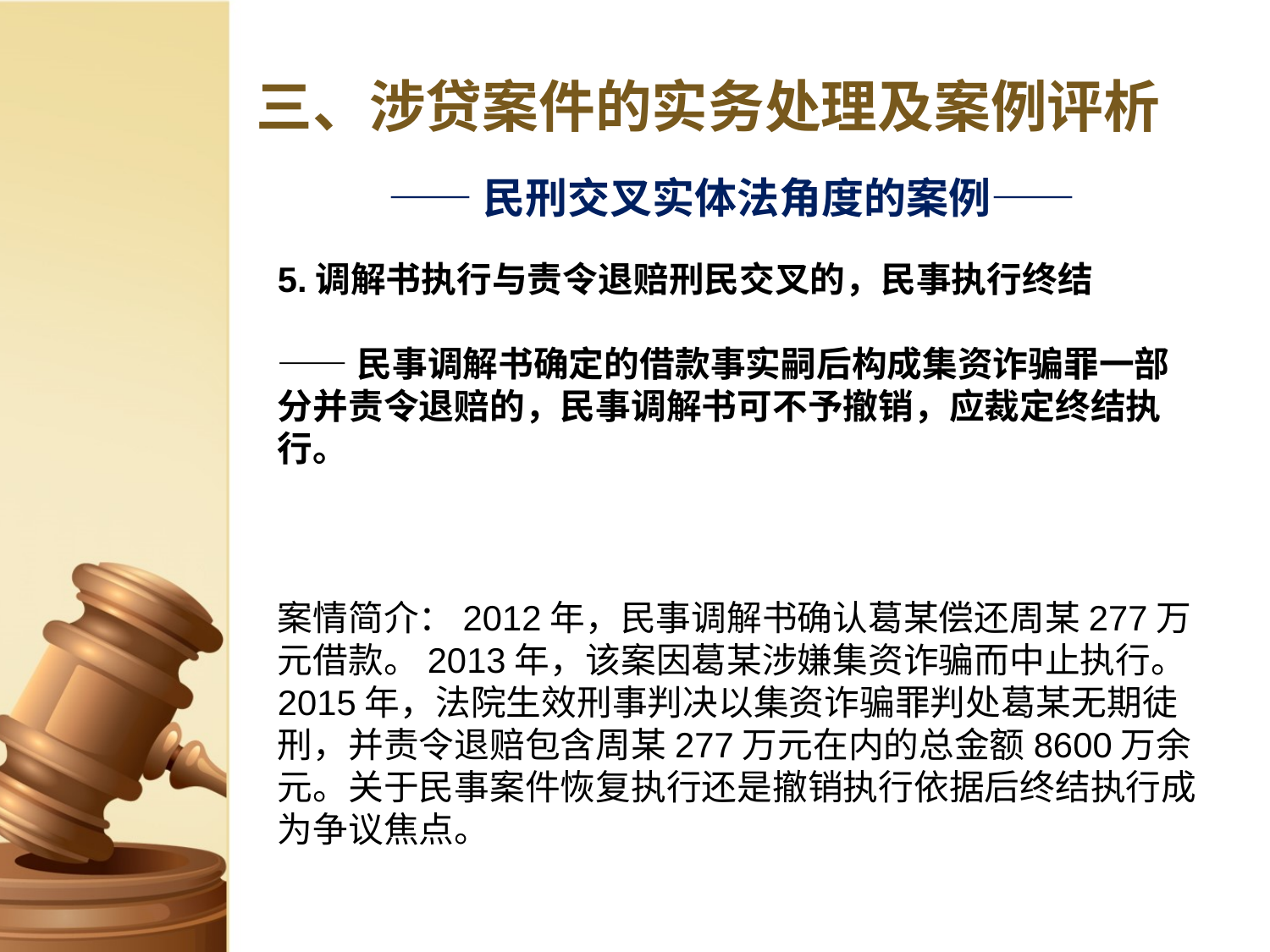

# 三、涉贷案件的实务处理及案例评析
——民刑交叉实体法角度的案例——
5.调解书执行与责令退赔刑民交叉的，民事执行终结

——民事调解书确定的借款事实嗣后构成集资诈骗罪一部分并责令退赔的，民事调解书可不予撤销，应裁定终结执行。

案情简介：2012年，民事调解书确认葛某偿还周某277万元借款。2013年，该案因葛某涉嫌集资诈骗而中止执行。2015年，法院生效刑事判决以集资诈骗罪判处葛某无期徒刑，并责令退赔包含周某277万元在内的总金额8600万余元。关于民事案件恢复执行还是撤销执行依据后终结执行成为争议焦点。